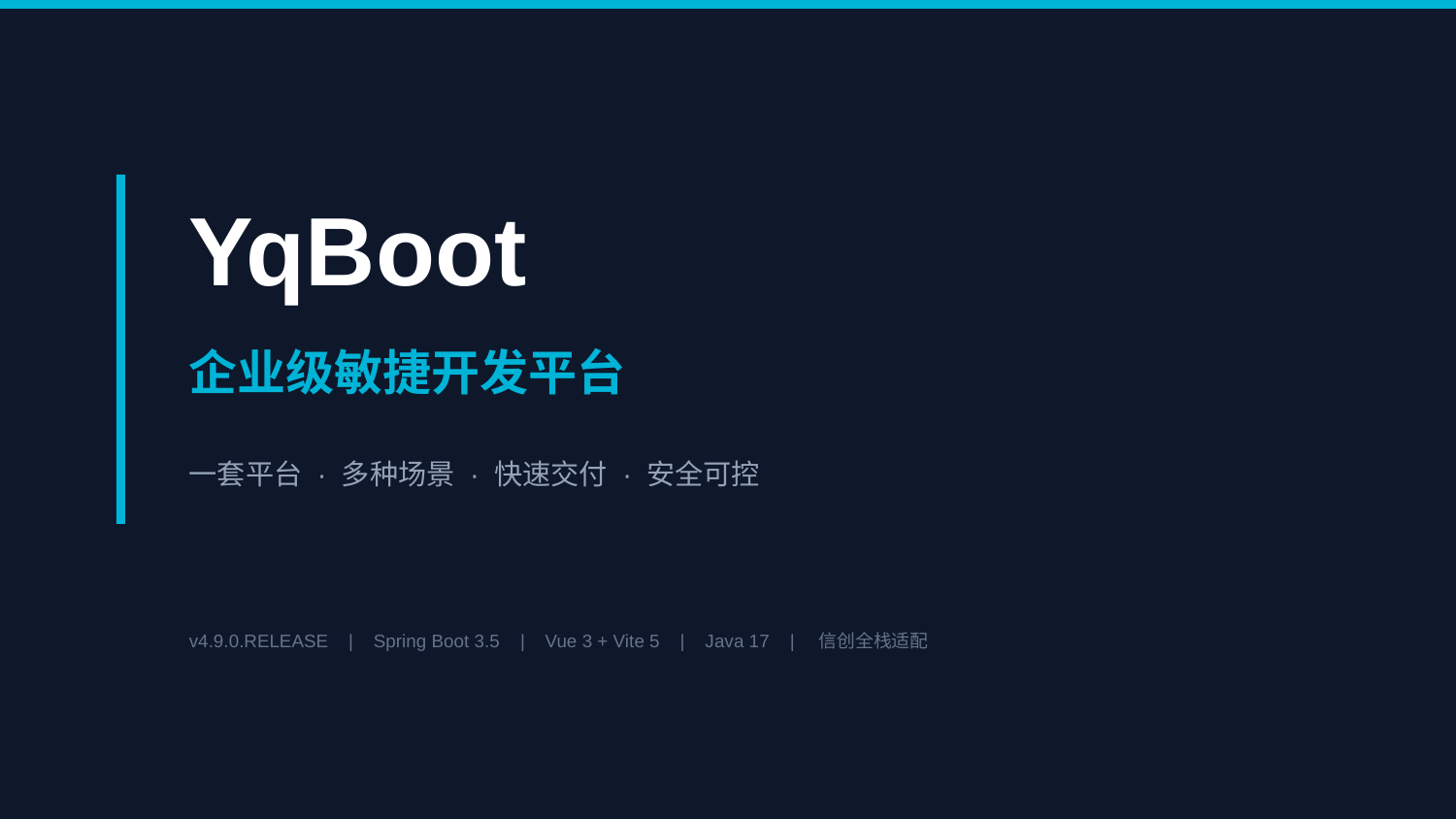

YqBoot
企业级敏捷开发平台
一套平台 · 多种场景 · 快速交付 · 安全可控
v4.9.0.RELEASE    |    Spring Boot 3.5    |    Vue 3 + Vite 5    |    Java 17    |    信创全栈适配